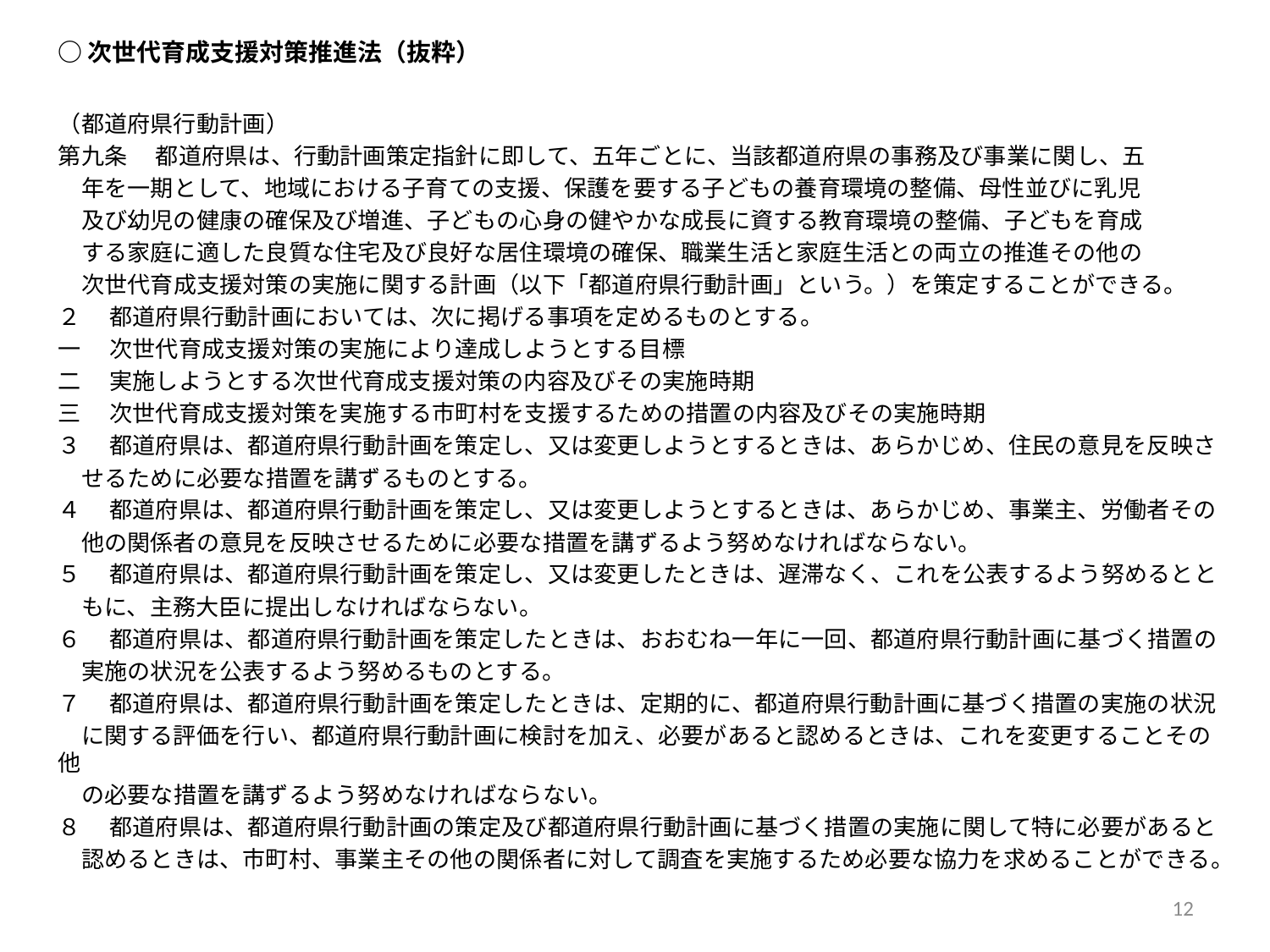

○次世代育成支援対策推進法（抜粋）

（都道府県行動計画）
第九条 　都道府県は、行動計画策定指針に即して、五年ごとに、当該都道府県の事務及び事業に関し、五
　年を一期として、地域における子育ての支援、保護を要する子どもの養育環境の整備、母性並びに乳児
　及び幼児の健康の確保及び増進、子どもの心身の健やかな成長に資する教育環境の整備、子どもを育成
　する家庭に適した良質な住宅及び良好な居住環境の確保、職業生活と家庭生活との両立の推進その他の
　次世代育成支援対策の実施に関する計画（以下「都道府県行動計画」という。）を策定することができる。
２ 　都道府県行動計画においては、次に掲げる事項を定めるものとする。
一 　次世代育成支援対策の実施により達成しようとする目標
二 　実施しようとする次世代育成支援対策の内容及びその実施時期
三 　次世代育成支援対策を実施する市町村を支援するための措置の内容及びその実施時期
３ 　都道府県は、都道府県行動計画を策定し、又は変更しようとするときは、あらかじめ、住民の意見を反映さ
　せるために必要な措置を講ずるものとする。
４ 　都道府県は、都道府県行動計画を策定し、又は変更しようとするときは、あらかじめ、事業主、労働者その
　他の関係者の意見を反映させるために必要な措置を講ずるよう努めなければならない。
５ 　都道府県は、都道府県行動計画を策定し、又は変更したときは、遅滞なく、これを公表するよう努めるとと
　もに、主務大臣に提出しなければならない。
６ 　都道府県は、都道府県行動計画を策定したときは、おおむね一年に一回、都道府県行動計画に基づく措置の
　実施の状況を公表するよう努めるものとする。
７ 　都道府県は、都道府県行動計画を策定したときは、定期的に、都道府県行動計画に基づく措置の実施の状況
　に関する評価を行い、都道府県行動計画に検討を加え、必要があると認めるときは、これを変更することその他
　の必要な措置を講ずるよう努めなければならない。
８ 　都道府県は、都道府県行動計画の策定及び都道府県行動計画に基づく措置の実施に関して特に必要があると
　認めるときは、市町村、事業主その他の関係者に対して調査を実施するため必要な協力を求めることができる。
12